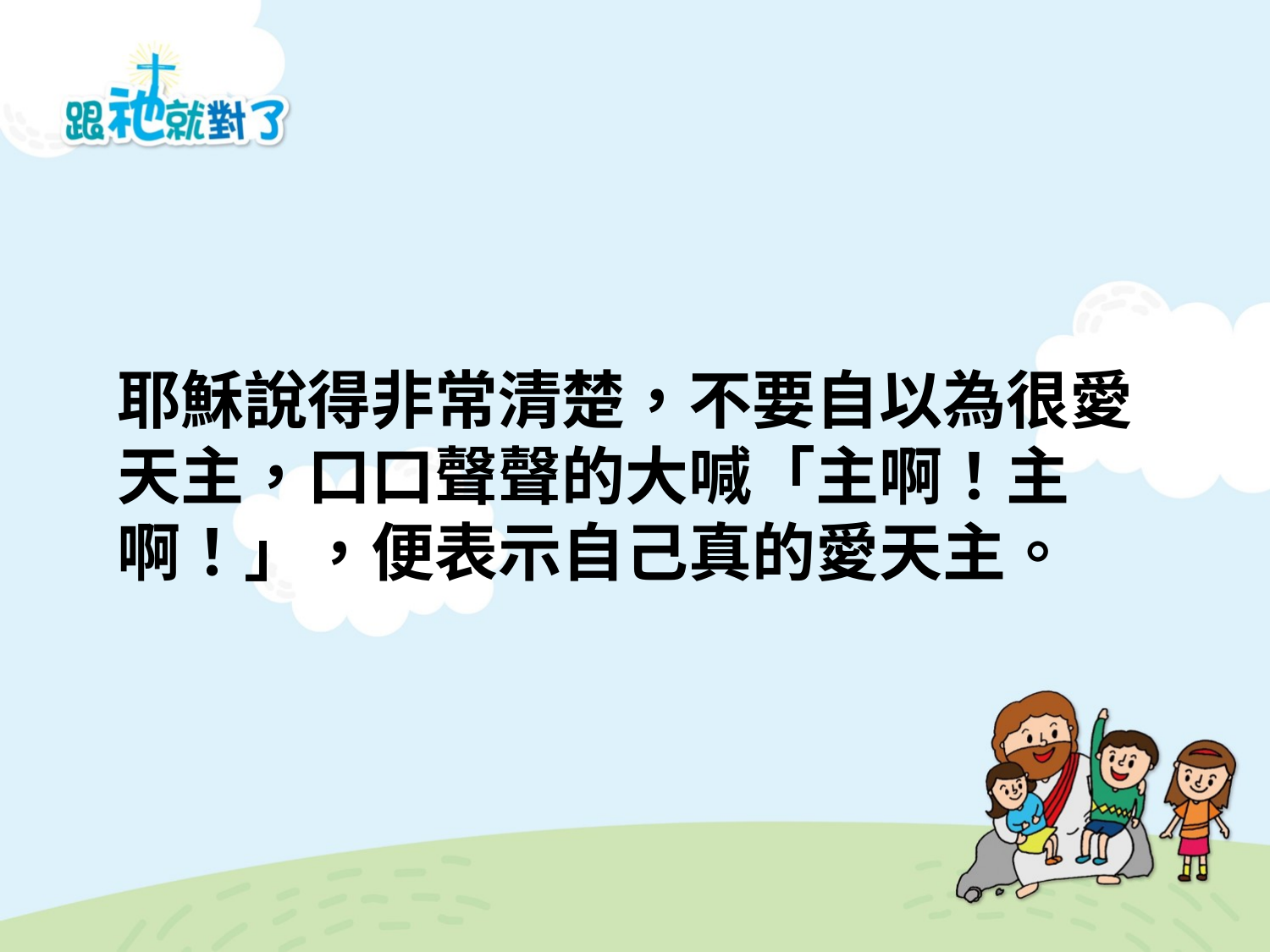

耶穌說得非常清楚，不要自以為很愛天主，口口聲聲的大喊「主啊！主啊！」，便表示自己真的愛天主。